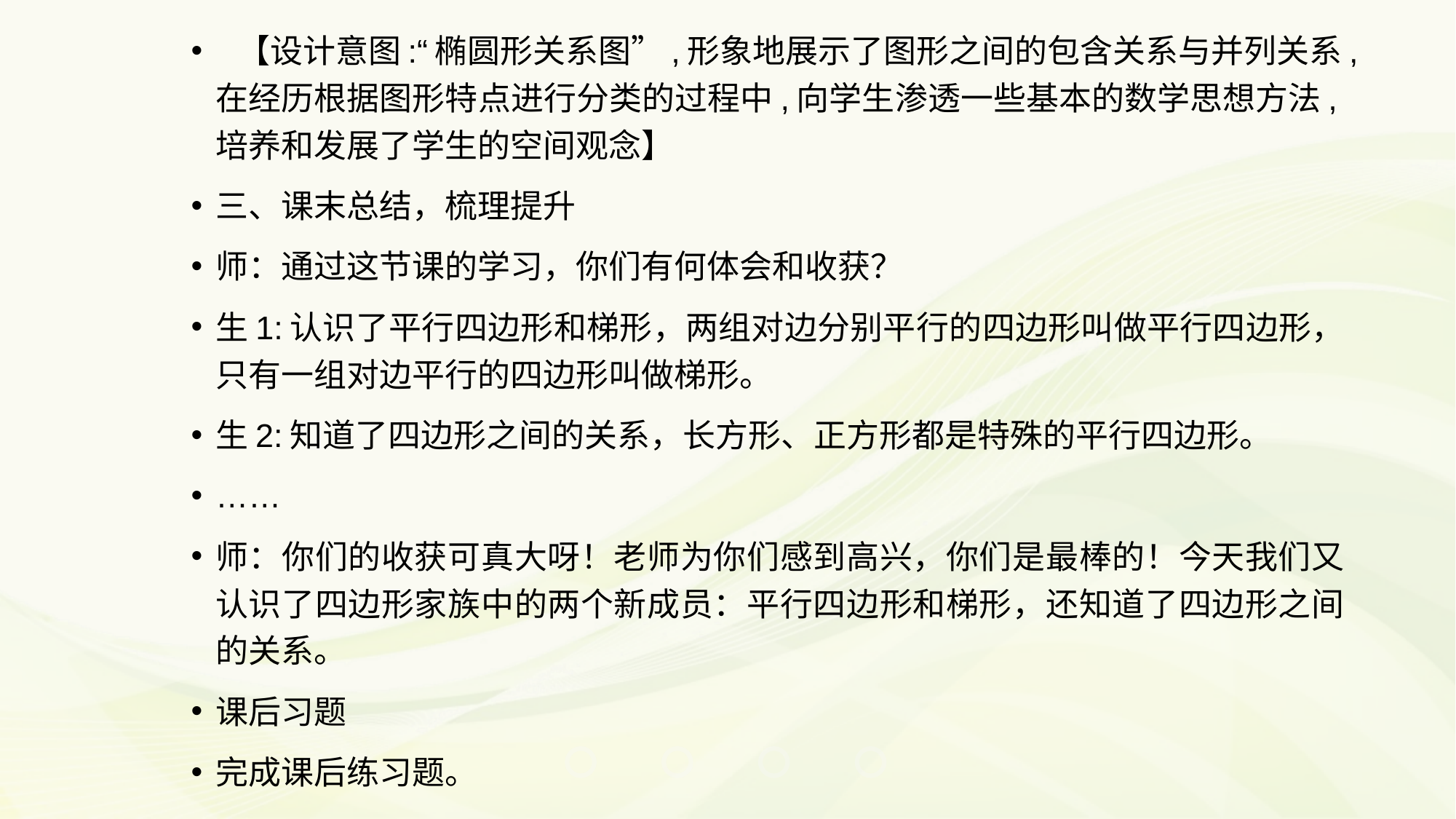

【设计意图:“椭圆形关系图”,形象地展示了图形之间的包含关系与并列关系,在经历根据图形特点进行分类的过程中,向学生渗透一些基本的数学思想方法,培养和发展了学生的空间观念】
三、课末总结，梳理提升
师：通过这节课的学习，你们有何体会和收获？
生1:认识了平行四边形和梯形，两组对边分别平行的四边形叫做平行四边形，只有一组对边平行的四边形叫做梯形。
生2:知道了四边形之间的关系，长方形、正方形都是特殊的平行四边形。
……
师：你们的收获可真大呀！老师为你们感到高兴，你们是最棒的！今天我们又认识了四边形家族中的两个新成员：平行四边形和梯形，还知道了四边形之间的关系。
课后习题
完成课后练习题。